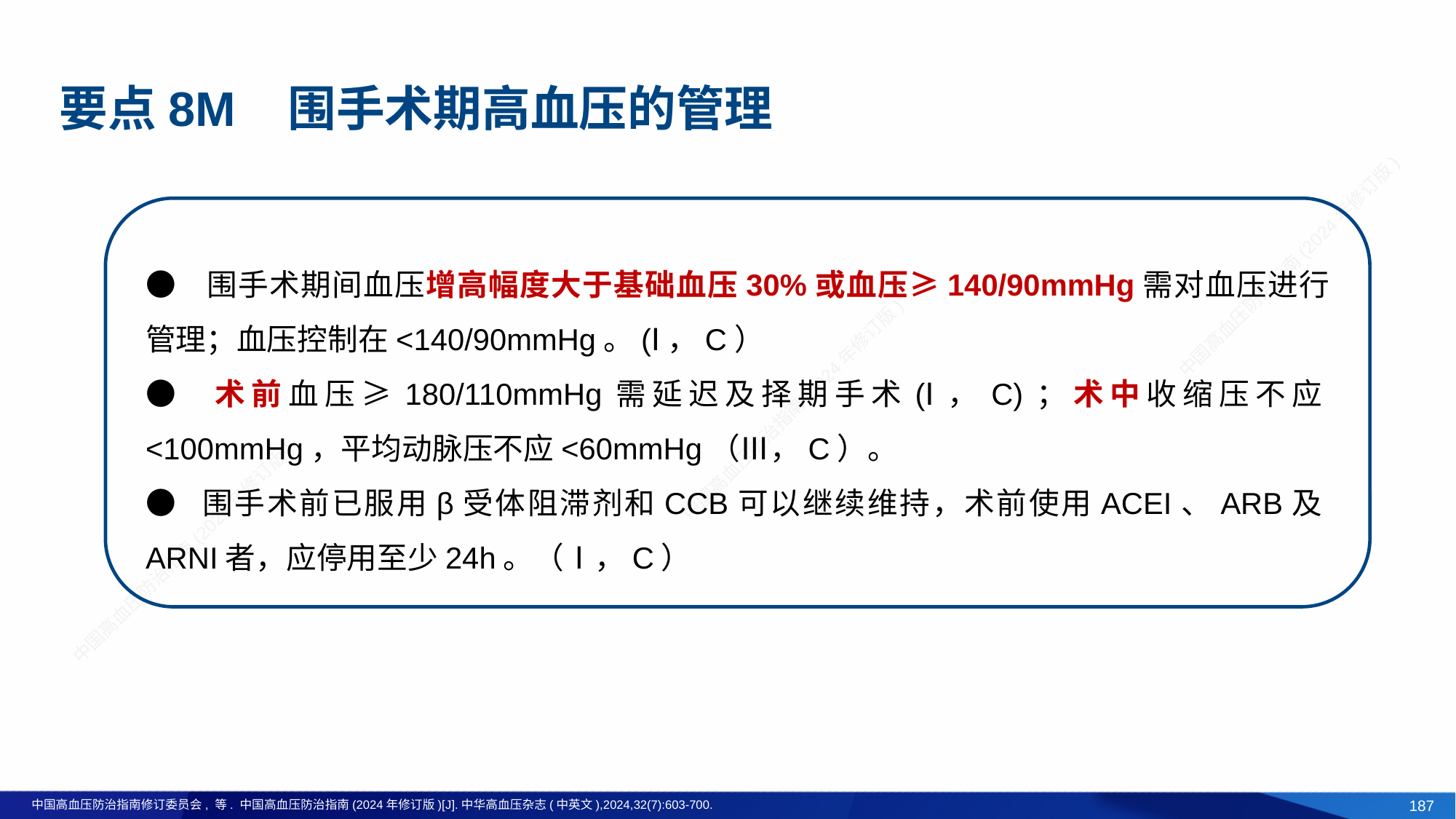

要点8M   围手术期高血压的管理

●   围手术期间血压增高幅度大于基础血压30%或血压≥140/90mmHg需对血压进行管理；血压控制在<140/90mmHg。(Ⅰ，C）
●  术前血压≥180/110mmHg需延迟及择期手术(Ⅰ，C)；术中收缩压不应<100mmHg，平均动脉压不应<60mmHg（Ⅲ，C）。
●  围手术前已服用β受体阻滞剂和CCB可以继续维持，术前使用ACEI、ARB及ARNI者，应停用至少24h。（Ⅰ，C）